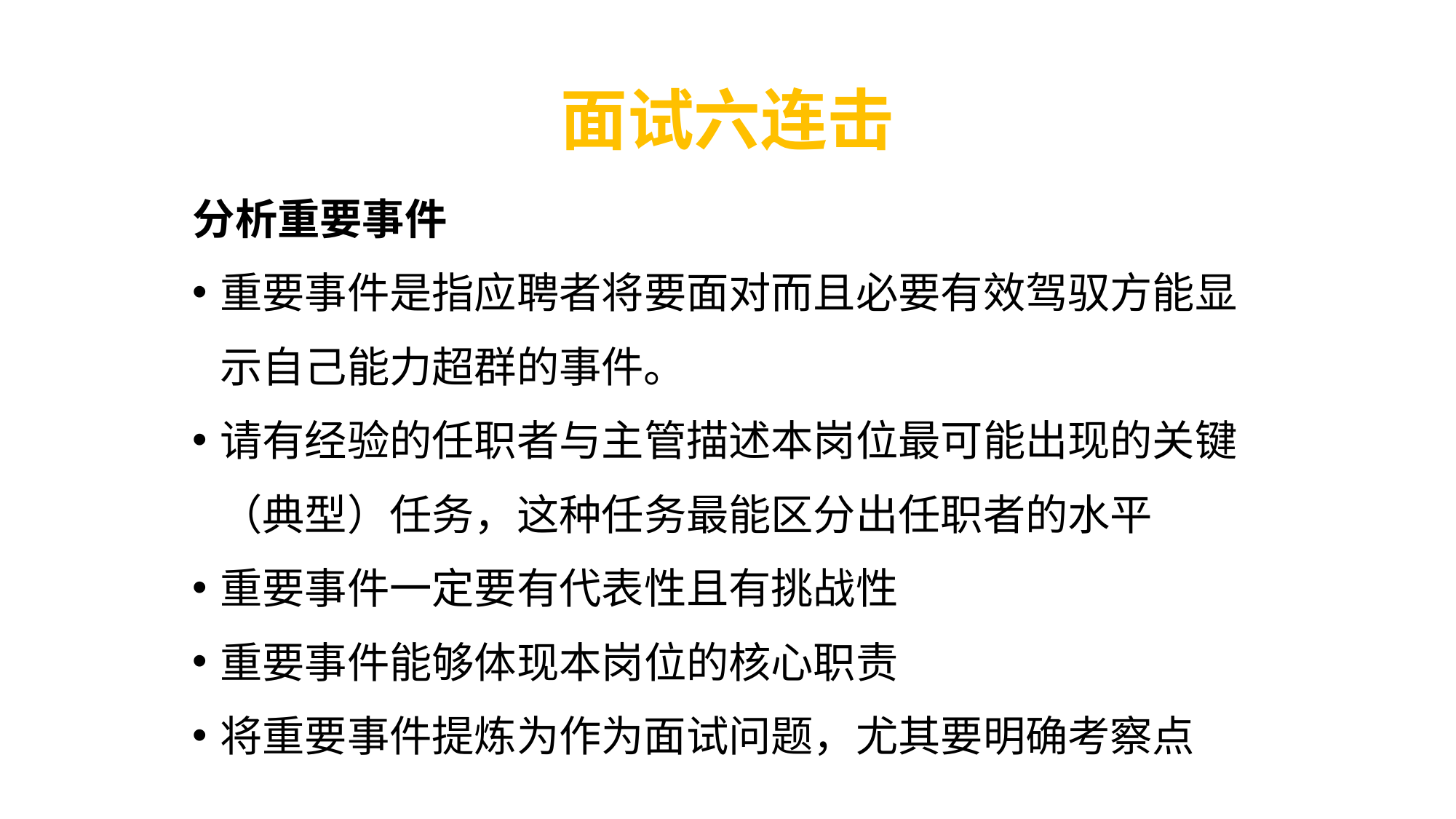

# 面试六连击
分析重要事件
重要事件是指应聘者将要面对而且必要有效驾驭方能显示自己能力超群的事件。
请有经验的任职者与主管描述本岗位最可能出现的关键（典型）任务，这种任务最能区分出任职者的水平
重要事件一定要有代表性且有挑战性
重要事件能够体现本岗位的核心职责
将重要事件提炼为作为面试问题，尤其要明确考察点